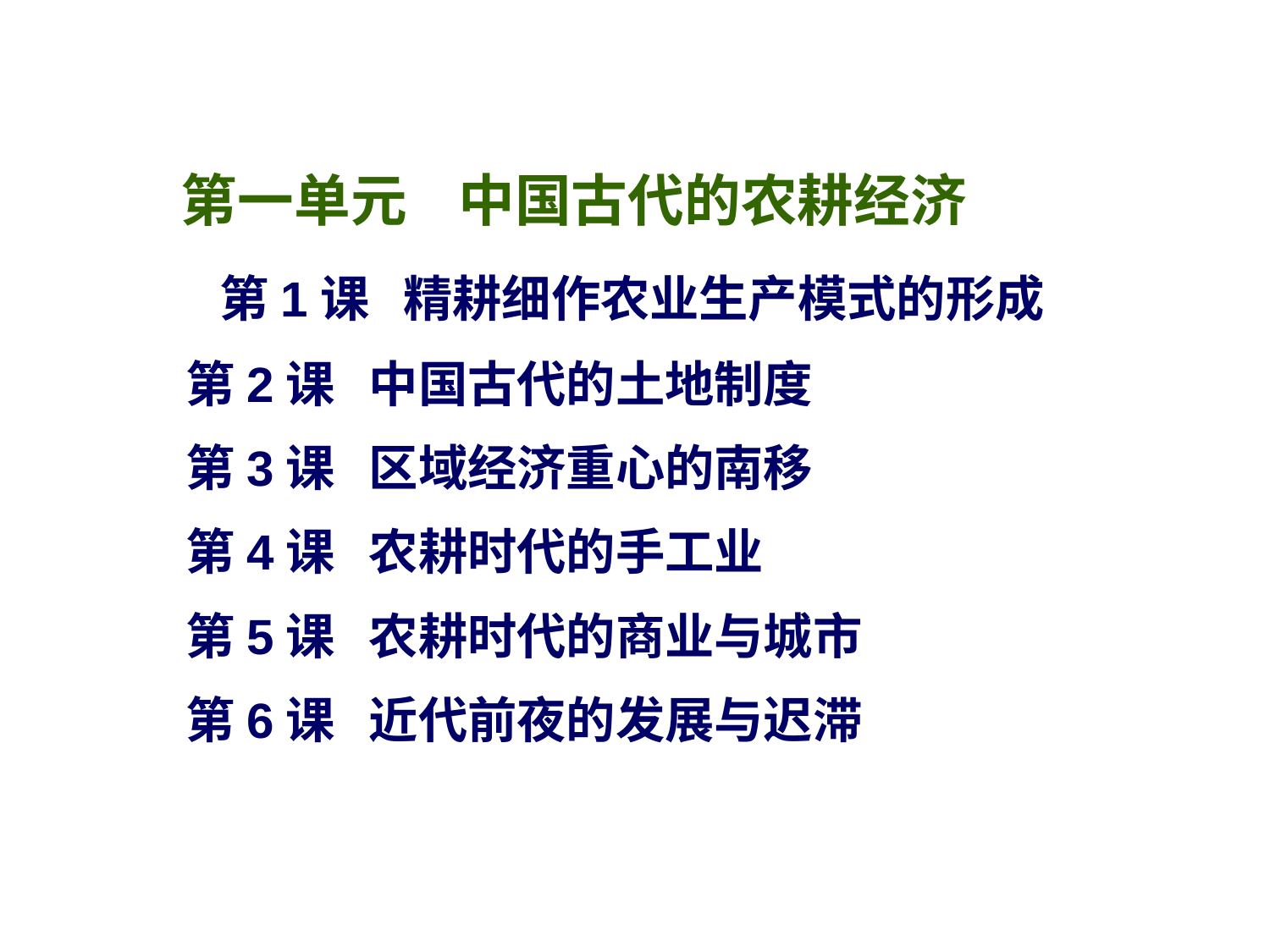

第一单元    中国古代的农耕经济
      第1课   精耕细作农业生产模式的形成
    第2课   中国古代的土地制度
    第3课   区域经济重心的南移
    第4课   农耕时代的手工业
    第5课   农耕时代的商业与城市
    第6课   近代前夜的发展与迟滞